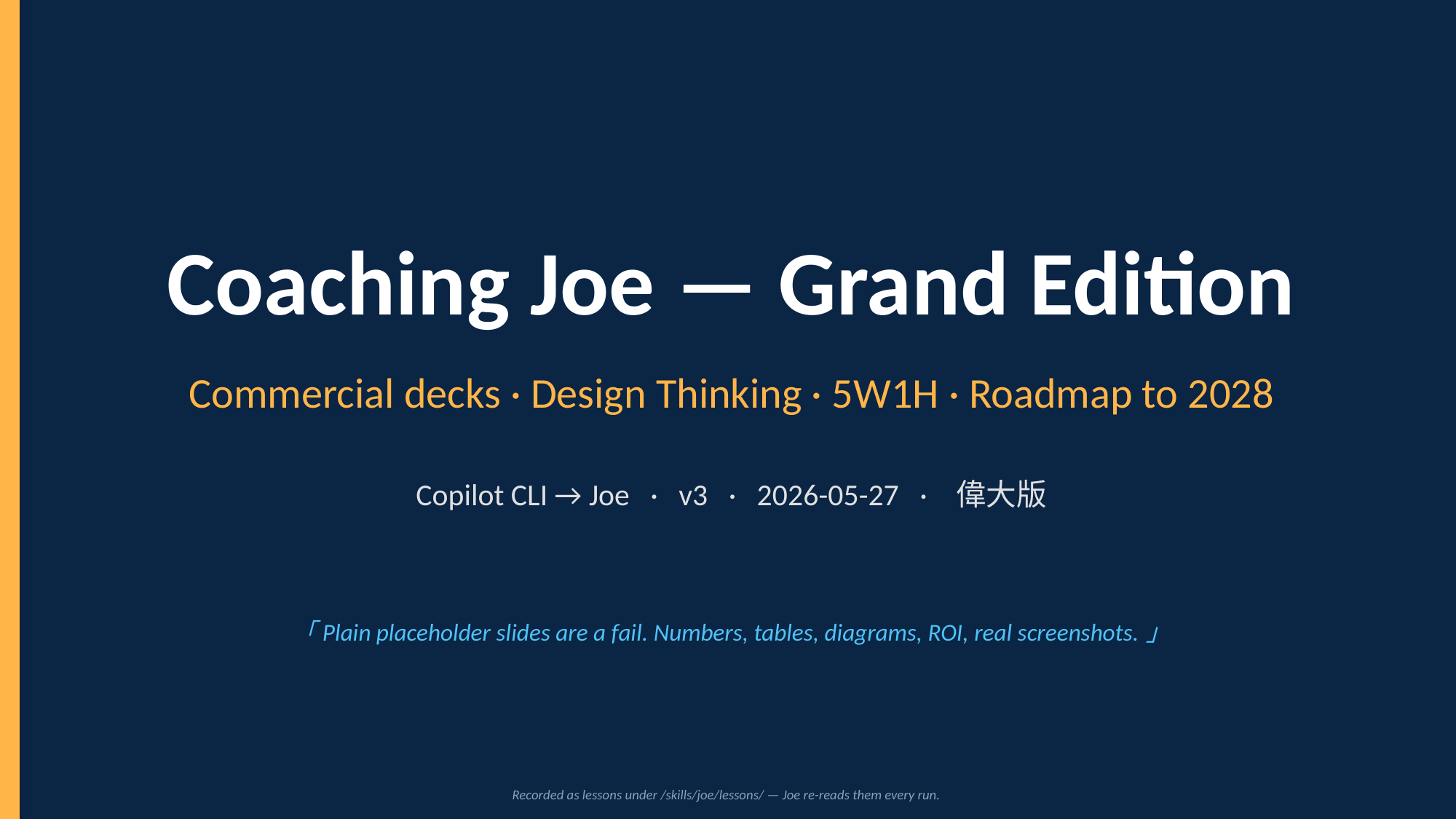

Coaching Joe — Grand Edition
Commercial decks · Design Thinking · 5W1H · Roadmap to 2028
Copilot CLI → Joe   ·   v3   ·   2026-05-27   ·   偉大版
「Plain placeholder slides are a fail. Numbers, tables, diagrams, ROI, real screenshots.」
Recorded as lessons under /skills/joe/lessons/ — Joe re-reads them every run.